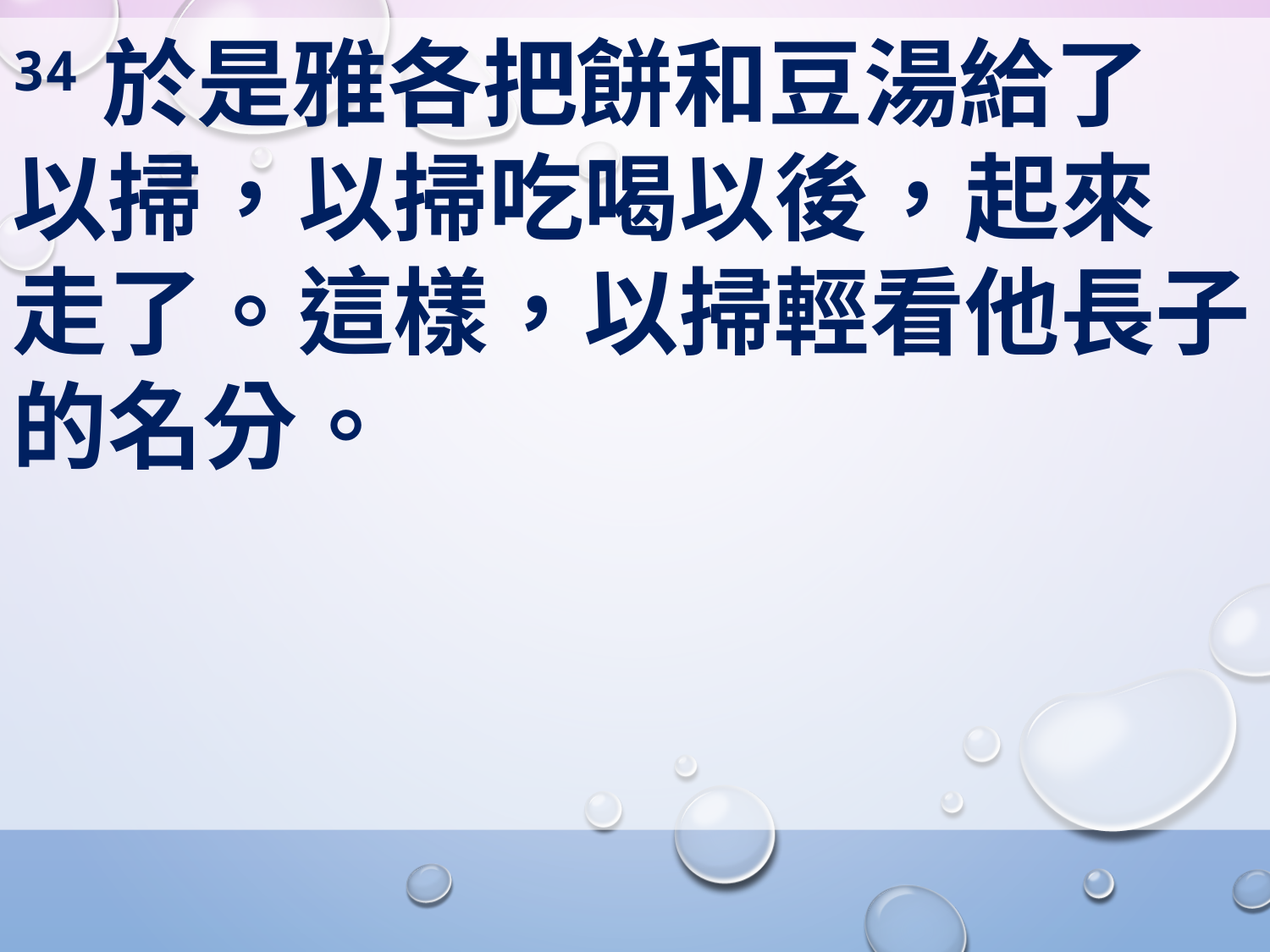

34於是雅各把餅和豆湯給了 以掃，以掃吃喝以後，起來 走了。這樣，以掃輕看他長子的名分。